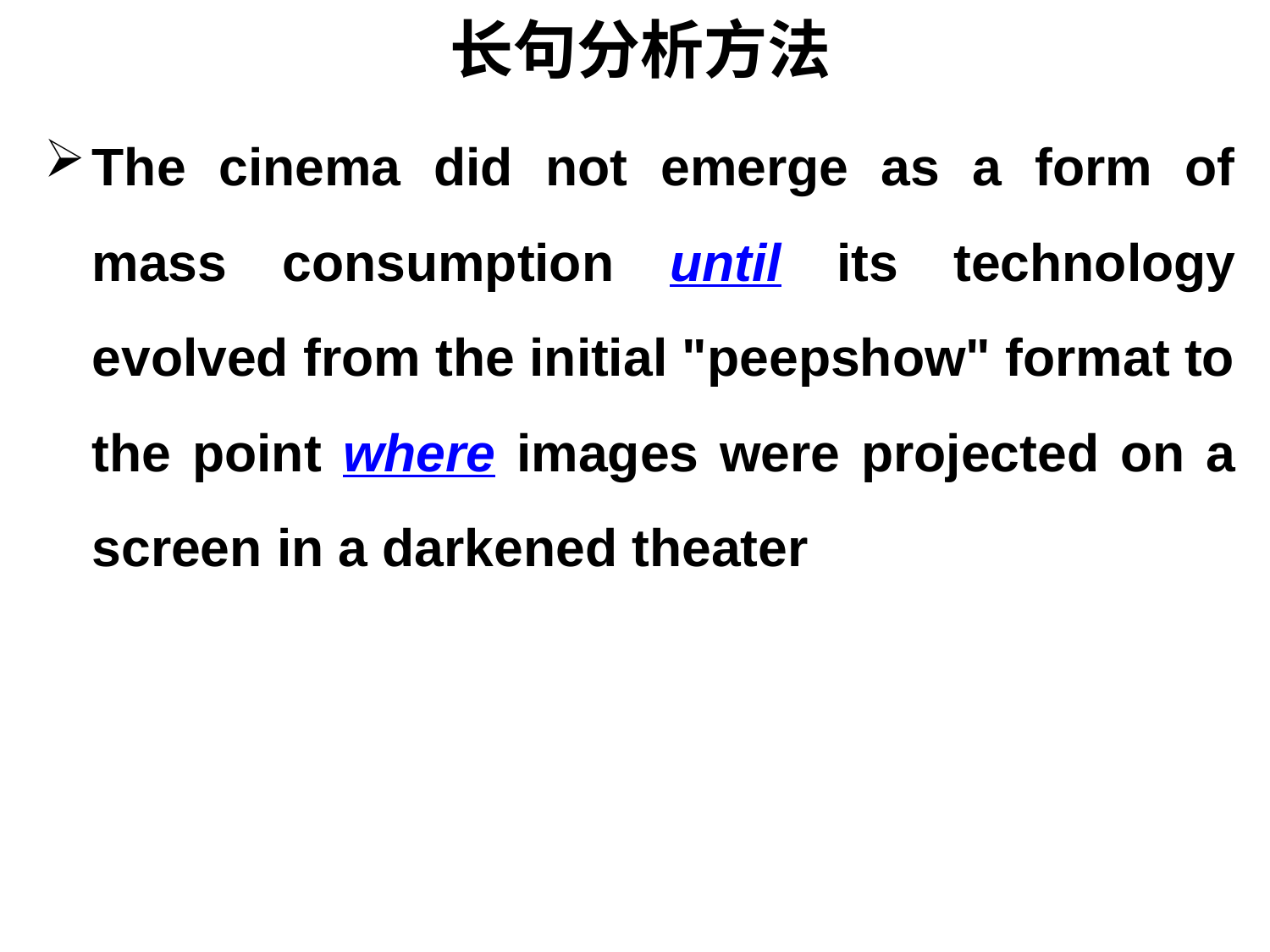

长句分析方法
The cinema did not emerge as a form of mass consumption until its technology evolved from the initial "peepshow" format to the point where images were projected on a screen in a darkened theater